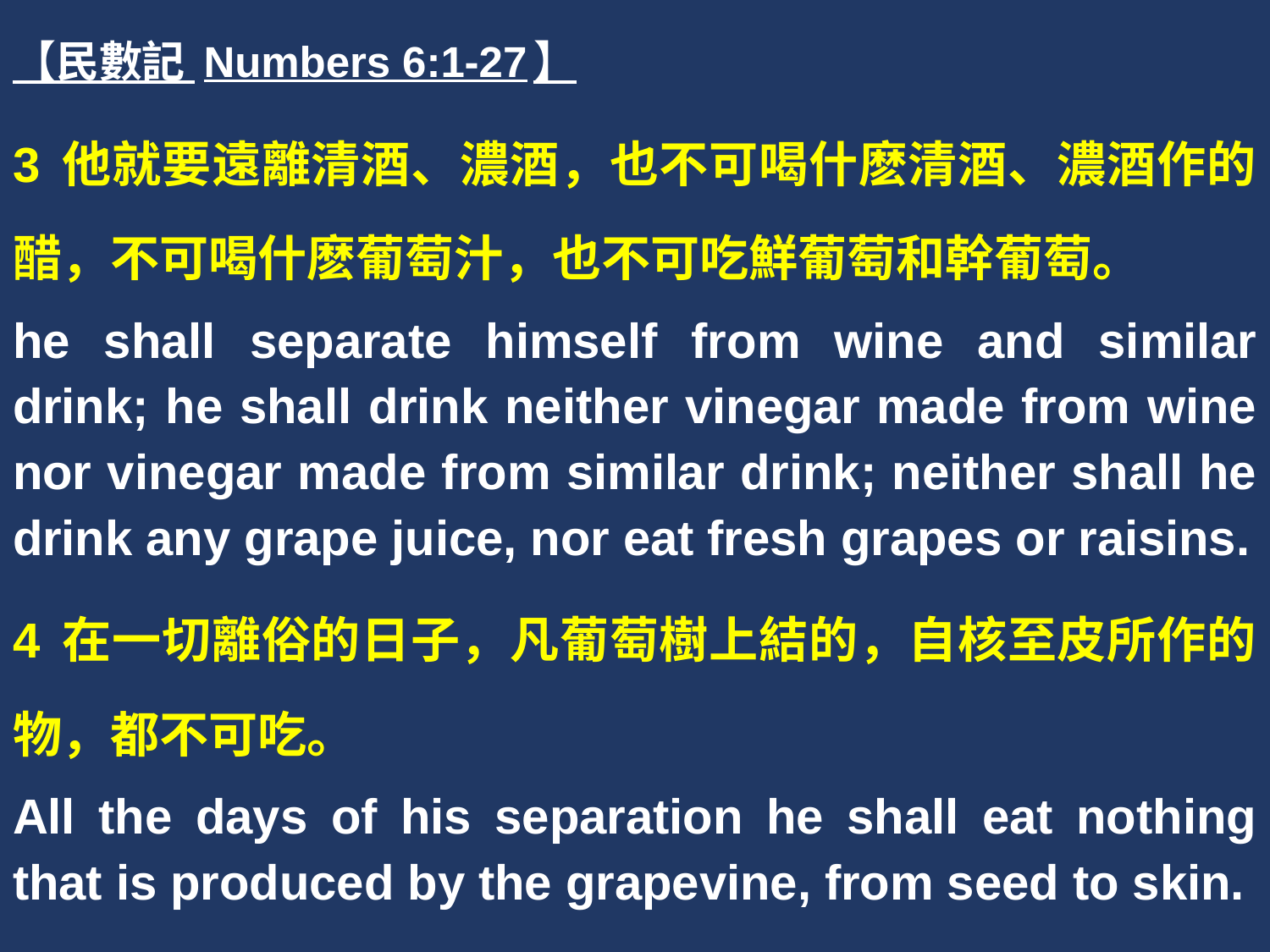

【民數記 Numbers 6:1-27】
3 他就要遠離清酒、濃酒，也不可喝什麽清酒、濃酒作的醋，不可喝什麽葡萄汁，也不可吃鮮葡萄和幹葡萄。
he shall separate himself from wine and similar drink; he shall drink neither vinegar made from wine nor vinegar made from similar drink; neither shall he drink any grape juice, nor eat fresh grapes or raisins.
4 在一切離俗的日子，凡葡萄樹上結的，自核至皮所作的物，都不可吃。
All the days of his separation he shall eat nothing that is produced by the grapevine, from seed to skin.